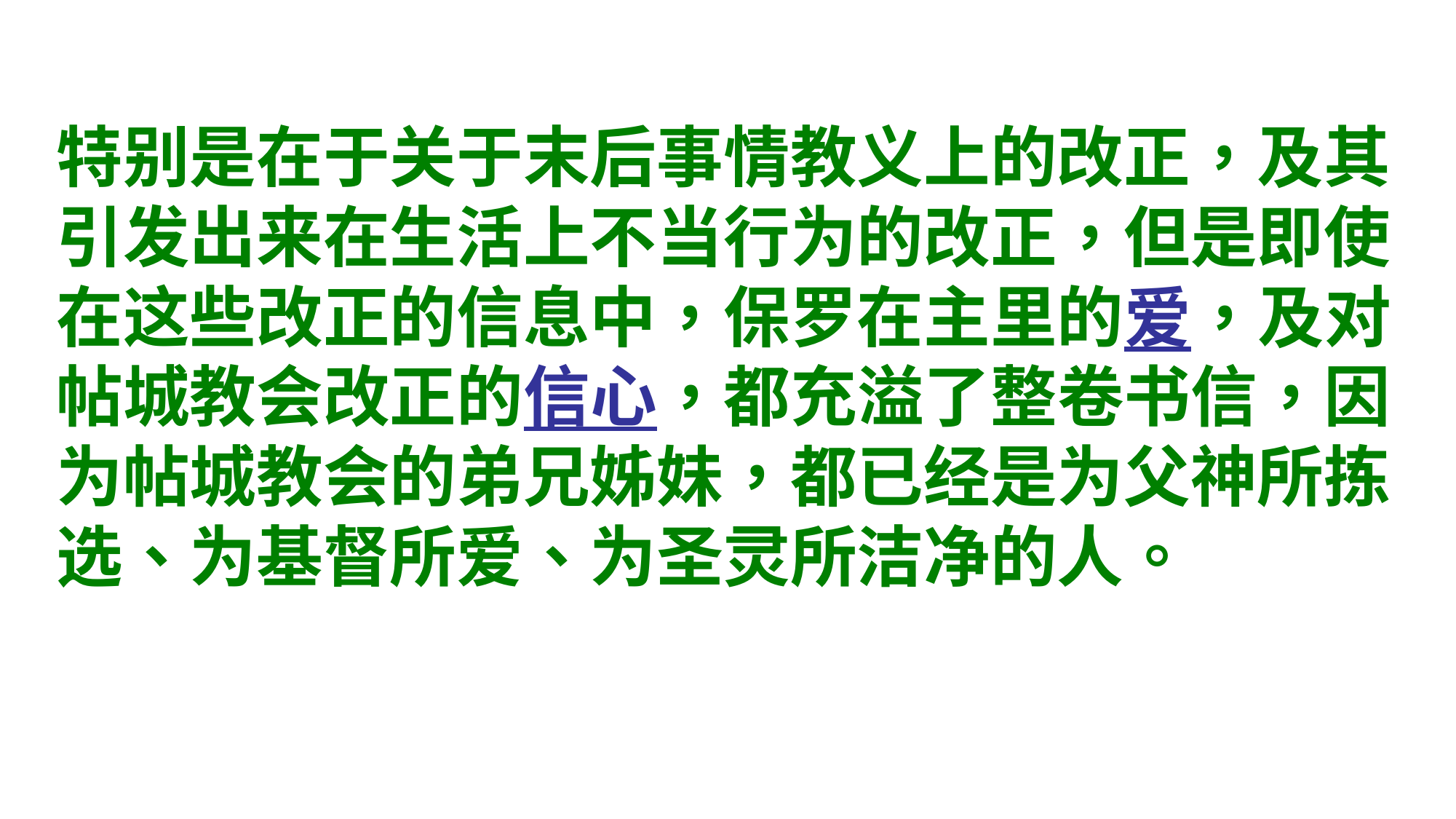

特别是在于关于末后事情教义上的改正，及其引发出来在生活上不当行为的改正，但是即使在这些改正的信息中，保罗在主里的爱，及对帖城教会改正的信心，都充溢了整卷书信，因为帖城教会的弟兄姊妹，都已经是为父神所拣选、为基督所爱、为圣灵所洁净的人。